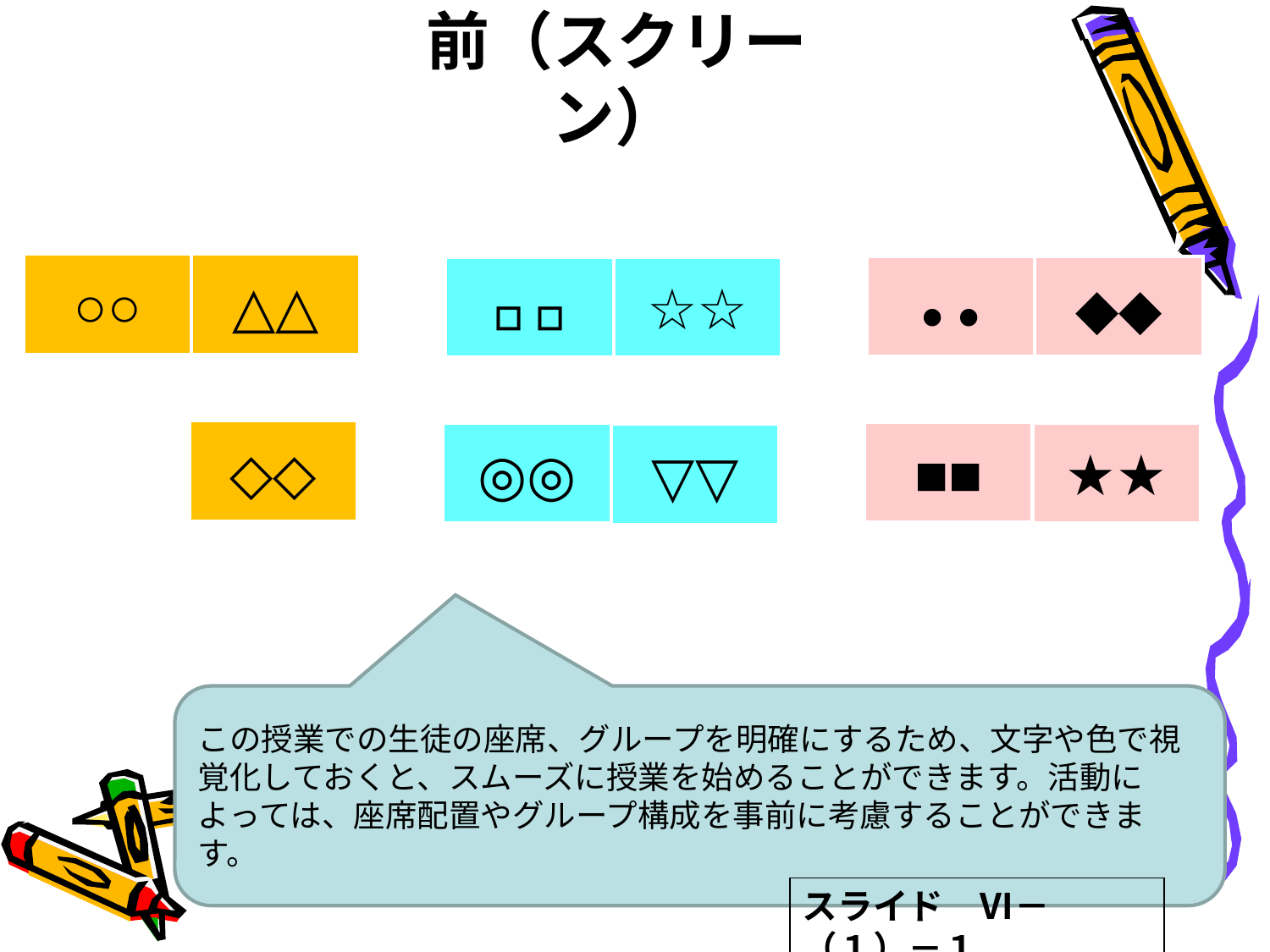

前（スクリーン）
○○
△△
●●
◆◆
□□
☆☆
◇◇
■■
◎◎
★★
▽▽
この授業での生徒の座席、グループを明確にするため、文字や色で視覚化しておくと、スムーズに授業を始めることができます。活動によっては、座席配置やグループ構成を事前に考慮することができます。
スライド　Ⅵ－（１）－１